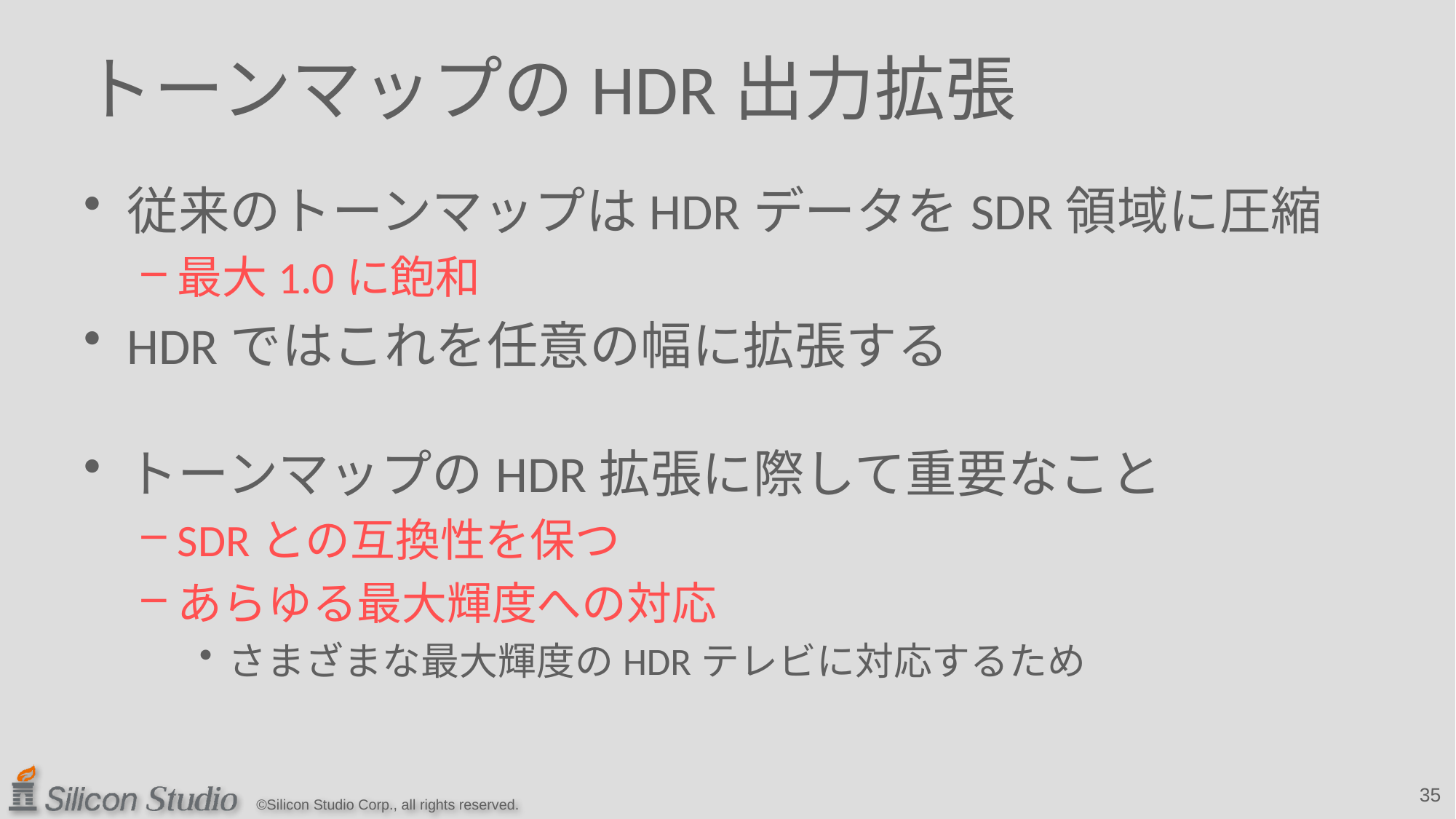

# トーンマップのHDR出力拡張
従来のトーンマップはHDRデータをSDR領域に圧縮
最大1.0に飽和
HDRではこれを任意の幅に拡張する

トーンマップのHDR拡張に際して重要なこと
SDRとの互換性を保つ
あらゆる最大輝度への対応
さまざまな最大輝度のHDRテレビに対応するため

35